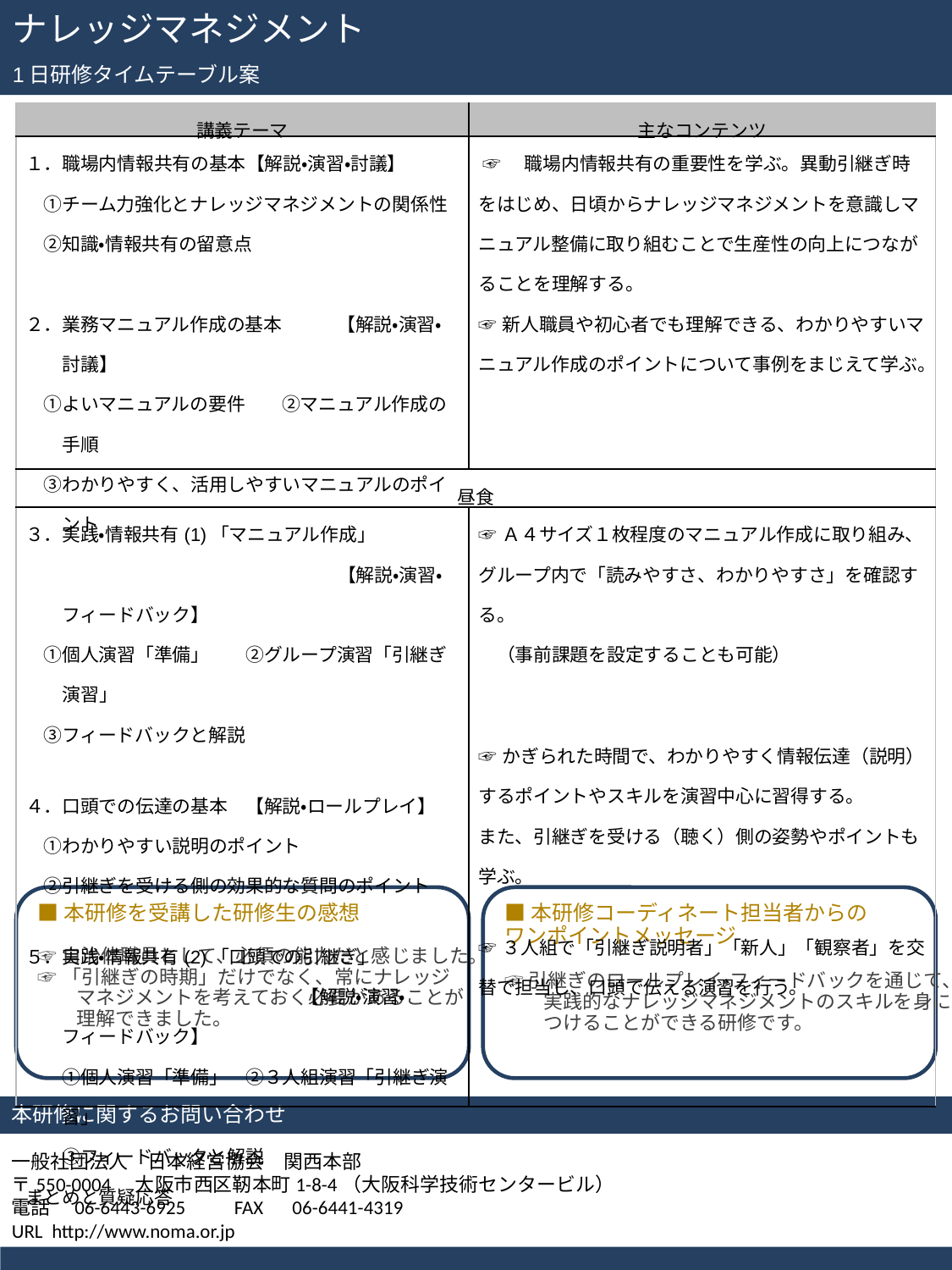

ナレッジマネジメント
1日研修タイムテーブル案
| 講義テーマ | 主なコンテンツ |
| --- | --- |
| １．職場内情報共有の基本【解説・演習・討議】 　①チーム力強化とナレッジマネジメントの関係性 　②知識・情報共有の留意点 　　 ２．業務マニュアル作成の基本　　　【解説・演習・討議】 　①よいマニュアルの要件　　②マニュアル作成の手順 　③わかりやすく、活用しやすいマニュアルのポイント | ☞　職場内情報共有の重要性を学ぶ。異動引継ぎ時をはじめ、日頃からナレッジマネジメントを意識しマニュアル整備に取り組むことで生産性の向上につながることを理解する。 ☞新人職員や初心者でも理解できる、わかりやすいマニュアル作成のポイントについて事例をまじえて学ぶ。 |
| 昼食 |  |
| ３．実践・情報共有(1)「マニュアル作成」 　　　　　　　　　　　　　　　　　【解説・演習・フィードバック】 　①個人演習「準備」　　②グループ演習「引継ぎ演習」 　③フィードバックと解説 ４．口頭での伝達の基本　【解説・ロールプレイ】 　①わかりやすい説明のポイント 　②引継ぎを受ける側の効果的な質問のポイント ５．実践・情報共有(2)「口頭での引継ぎ」 　　　　　　　　　　　　　　　【解説・演習・フィードバック】 　　①個人演習「準備」　②３人組演習「引継ぎ演習」 　　③フィードバックと解説 まとめと質疑応答 | ☞Ａ４サイズ１枚程度のマニュアル作成に取り組み、グループ内で「読みやすさ、わかりやすさ」を確認する。 　（事前課題を設定することも可能） ☞かぎられた時間で、わかりやすく情報伝達（説明）するポイントやスキルを演習中心に習得する。 また、引継ぎを受ける（聴く）側の姿勢やポイントも学ぶ。 ☞３人組で「引継ぎ説明者」「新人」「観察者」を交替で担当し、口頭で伝える演習を行う。 |
■本研修を受講した研修生の感想

☞自治体職員として、必須の能力だと感じました。
☞「引継ぎの時期」だけでなく、常にナレッジ
　　マネジメントを考えておく必要があることが
　　理解できました。

■本研修コーディネート担当者からの
ワンポイントメッセージ

☞引継ぎのロールプレイ・フィードバックを通じて、
　　実践的なナレッジマネジメントのスキルを身に
　　つけることができる研修です。
本研修に関するお問い合わせ
一般社団法人　日本経営協会　関西本部
〒550-0004　大阪市西区靭本町1-8-4（大阪科学技術センタービル）
電話　06-6443-6925　　FAX　06-6441-4319
URL  http://www.noma.or.jp